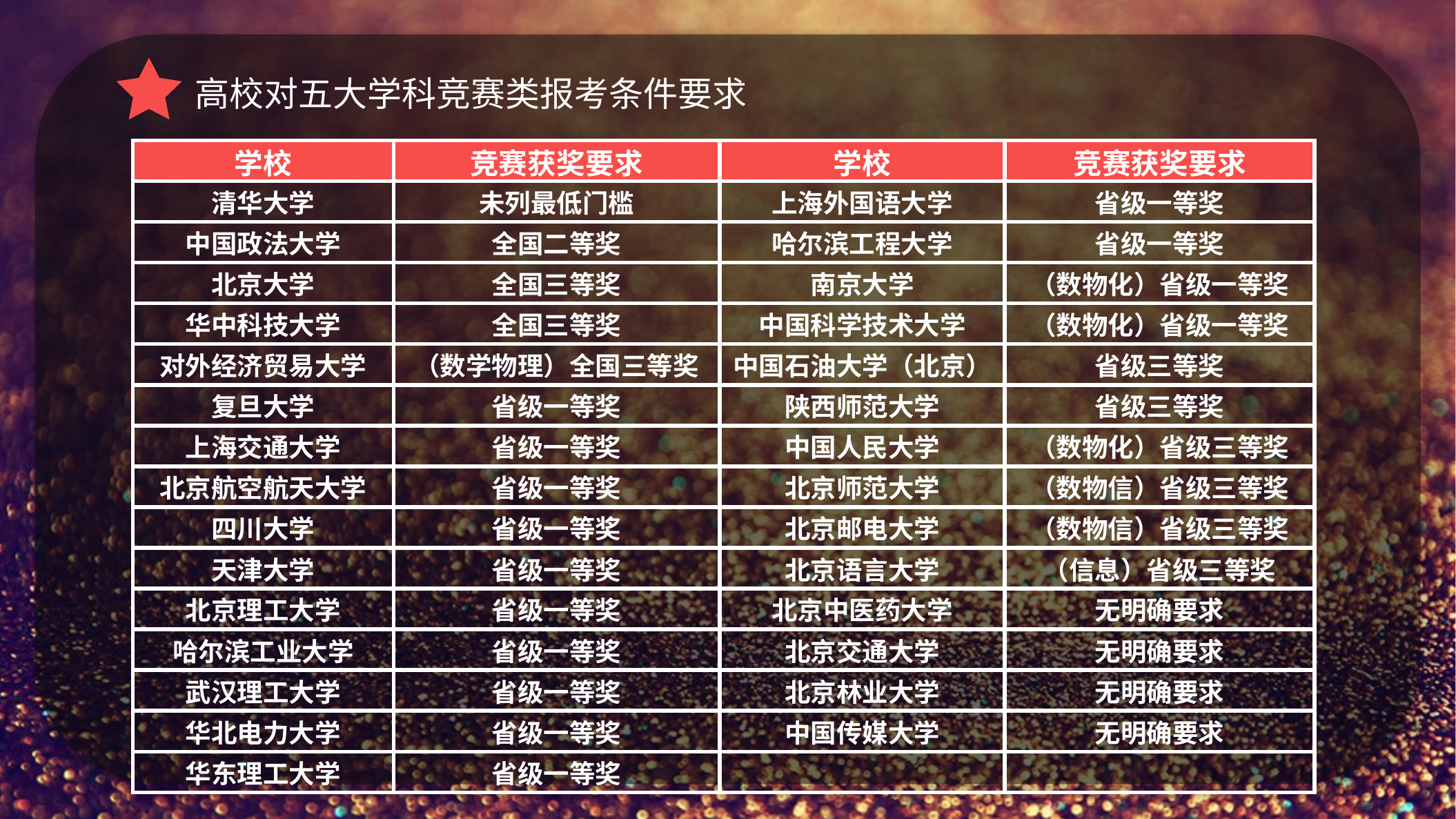

高校对五大学科竞赛类报考条件要求
| 学校 | 竞赛获奖要求 | 学校 | 竞赛获奖要求 |
| --- | --- | --- | --- |
| 清华大学 | 未列最低门槛 | 上海外国语大学 | 省级一等奖 |
| 中国政法大学 | 全国二等奖 | 哈尔滨工程大学 | 省级一等奖 |
| 北京大学 | 全国三等奖 | 南京大学 | （数物化）省级一等奖 |
| 华中科技大学 | 全国三等奖 | 中国科学技术大学 | （数物化）省级一等奖 |
| 对外经济贸易大学 | （数学物理）全国三等奖 | 中国石油大学（北京） | 省级三等奖 |
| 复旦大学 | 省级一等奖 | 陕西师范大学 | 省级三等奖 |
| 上海交通大学 | 省级一等奖 | 中国人民大学 | （数物化）省级三等奖 |
| 北京航空航天大学 | 省级一等奖 | 北京师范大学 | （数物信）省级三等奖 |
| 四川大学 | 省级一等奖 | 北京邮电大学 | （数物信）省级三等奖 |
| 天津大学 | 省级一等奖 | 北京语言大学 | （信息）省级三等奖 |
| 北京理工大学 | 省级一等奖 | 北京中医药大学 | 无明确要求 |
| 哈尔滨工业大学 | 省级一等奖 | 北京交通大学 | 无明确要求 |
| 武汉理工大学 | 省级一等奖 | 北京林业大学 | 无明确要求 |
| 华北电力大学 | 省级一等奖 | 中国传媒大学 | 无明确要求 |
| 华东理工大学 | 省级一等奖 |  |  |